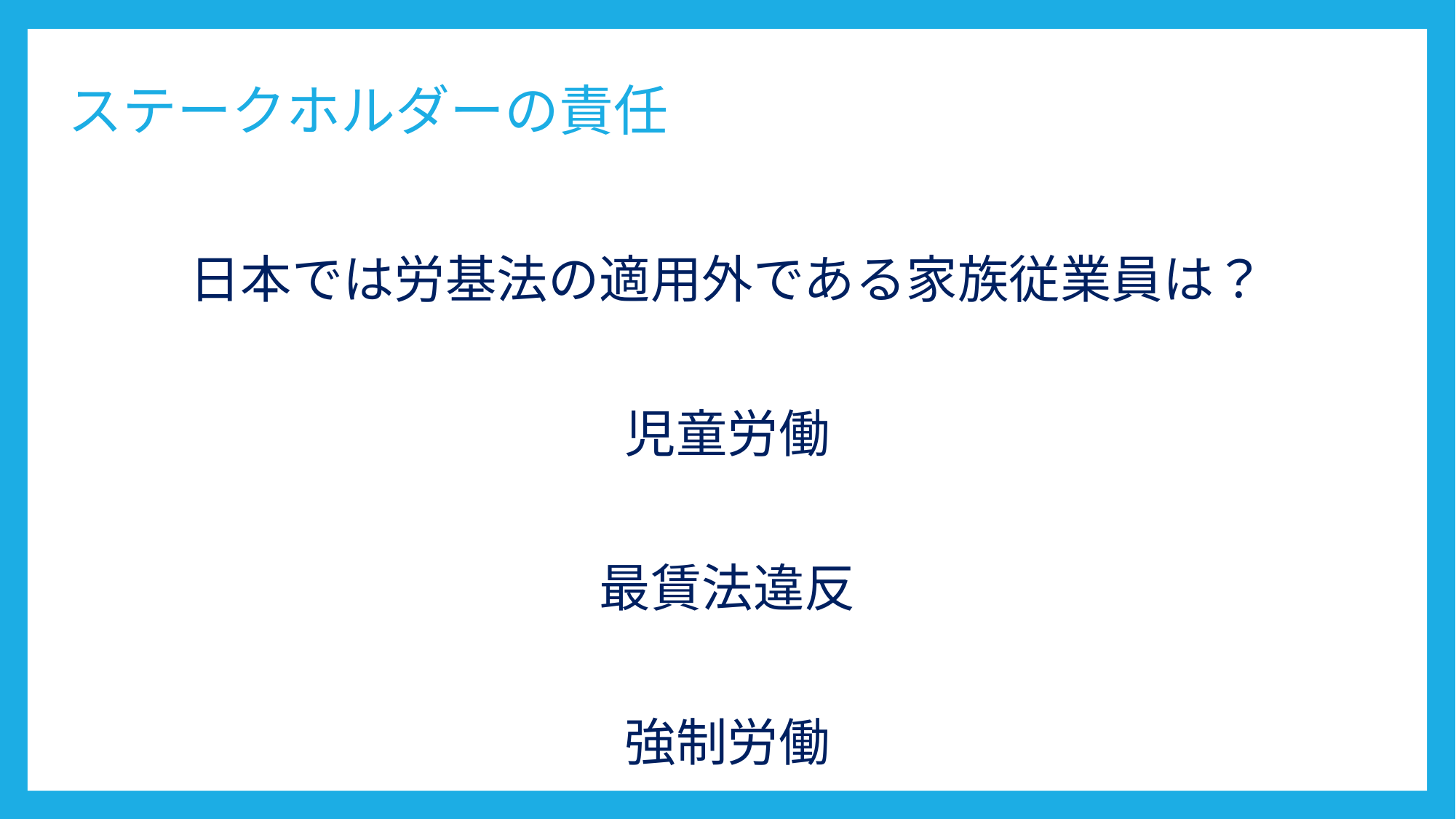

# ステークホルダーの責任

日本では労基法の適用外である家族従業員は？
児童労働
最賃法違反
強制労働